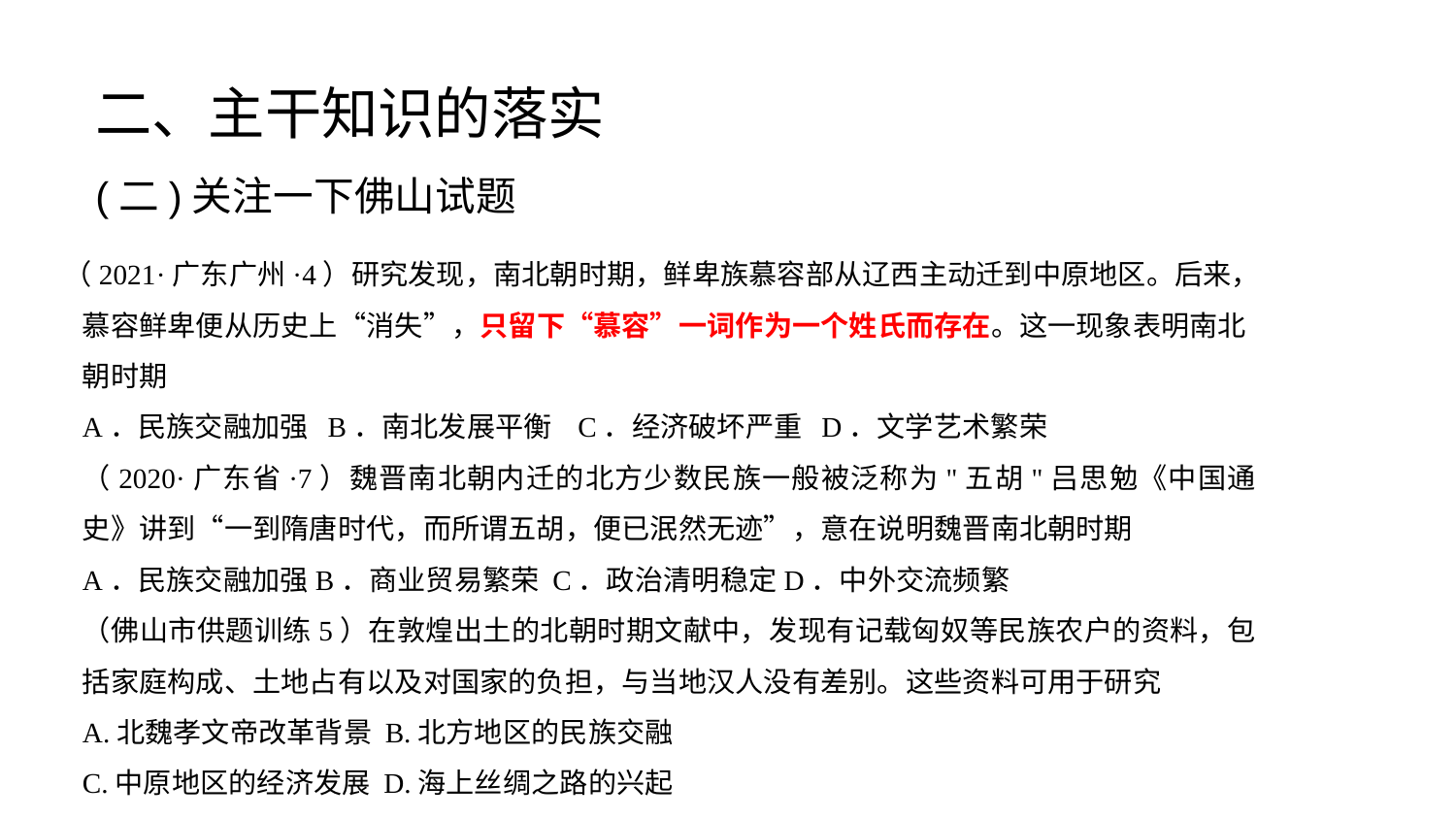

二、主干知识的落实
(二)关注一下佛山试题
 （2021·广东广州·4）研究发现，南北朝时期，鲜卑族慕容部从辽西主动迁到中原地区。后来，慕容鲜卑便从历史上“消失”，只留下“慕容”一词作为一个姓氏而存在。这一现象表明南北朝时期
A．民族交融加强  B．南北发展平衡   C．经济破坏严重  D．文学艺术繁荣
（2020·广东省·7）魏晋南北朝内迁的北方少数民族一般被泛称为"五胡"吕思勉《中国通史》讲到“一到隋唐时代，而所谓五胡，便已泯然无迹”，意在说明魏晋南北朝时期
A．民族交融加强B．商业贸易繁荣 C．政治清明稳定D．中外交流频繁
（佛山市供题训练5）在敦煌出土的北朝时期文献中，发现有记载匈奴等民族农户的资料，包括家庭构成、土地占有以及对国家的负担，与当地汉人没有差别。这些资料可用于研究
A.北魏孝文帝改革背景 B.北方地区的民族交融
C.中原地区的经济发展 D.海上丝绸之路的兴起